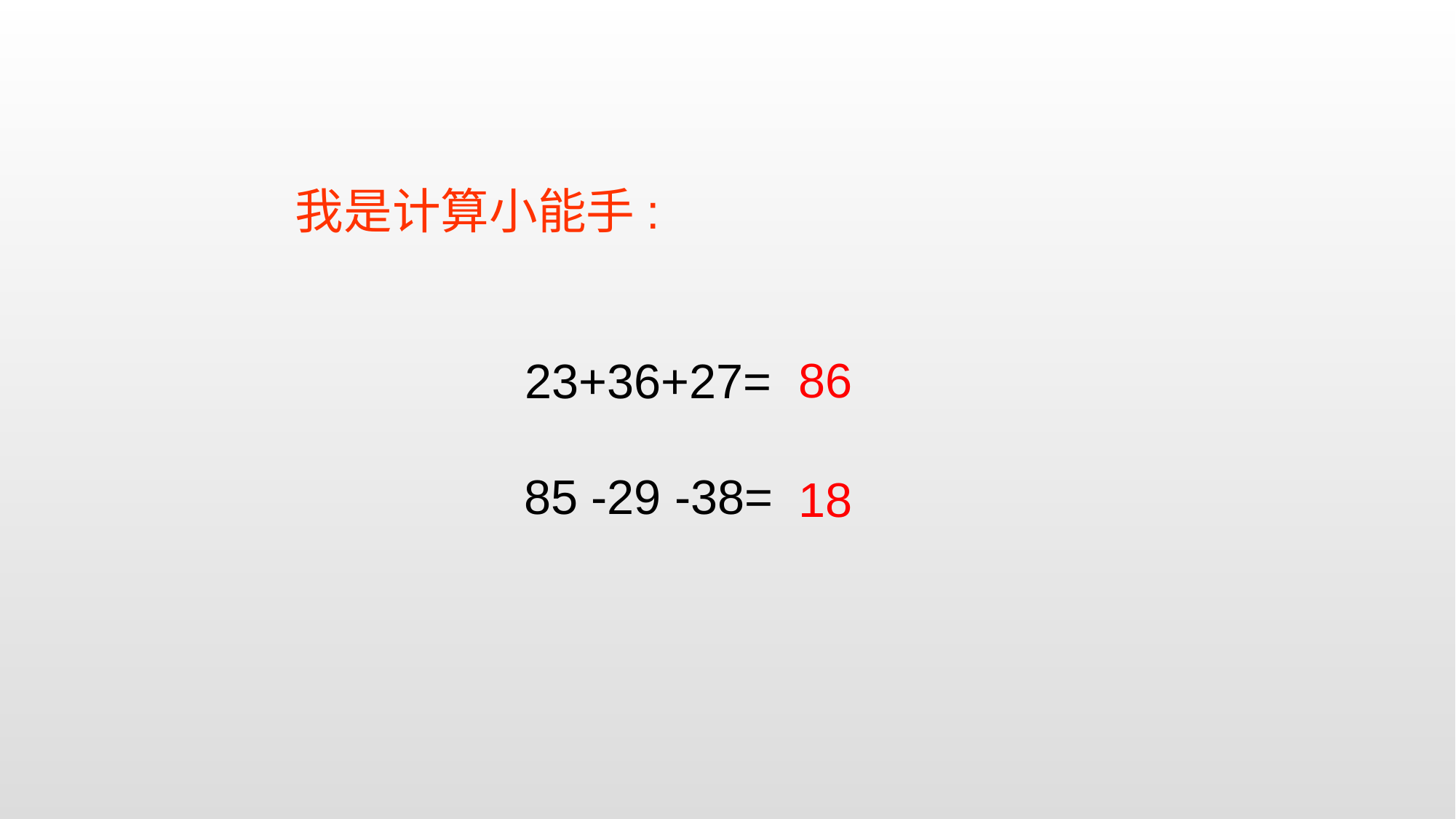

我是计算小能手:
23+36+27=

85 -29 -38=
86
18